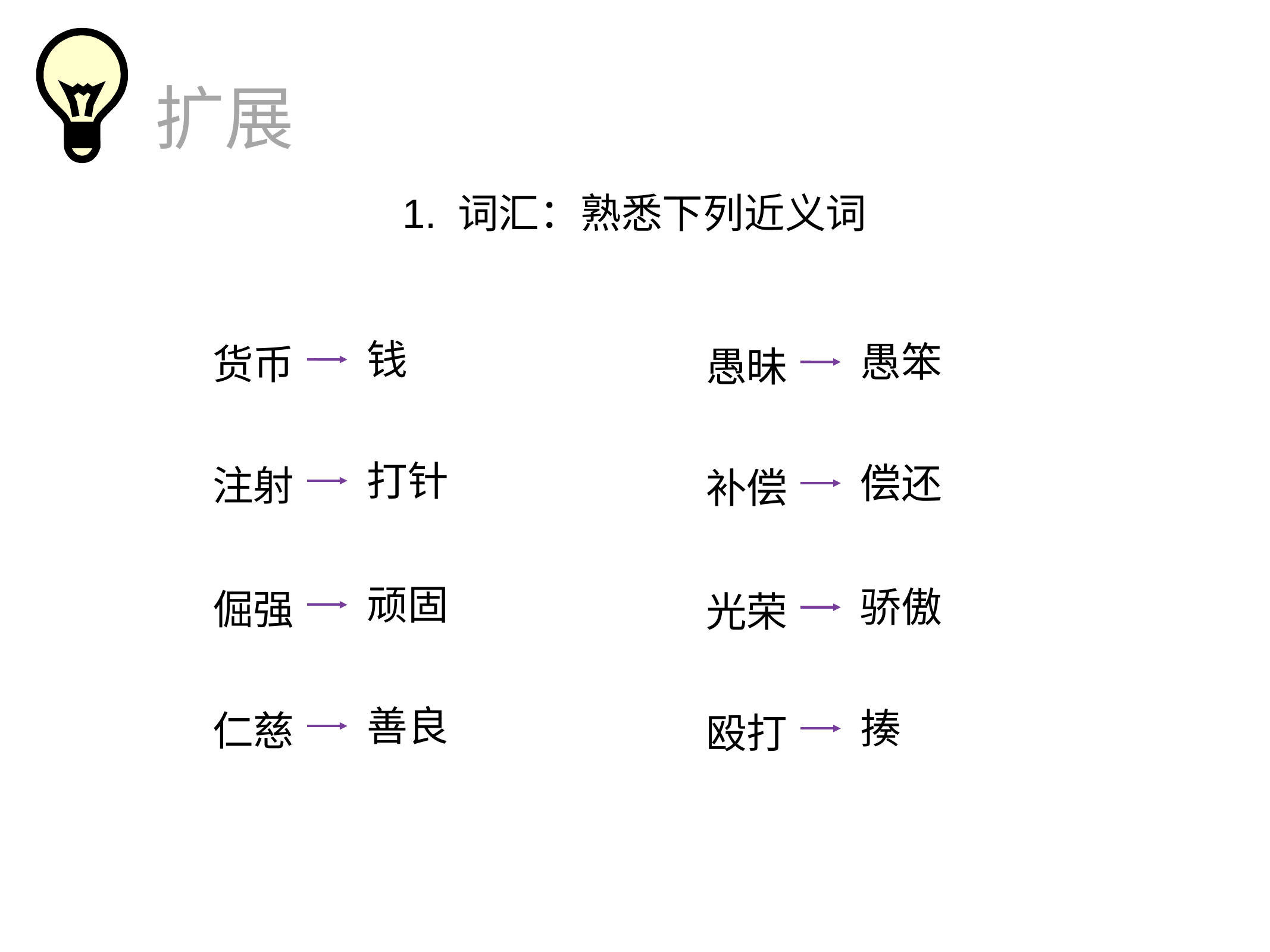

扩展
1. 词汇：熟悉下列近义词
货币
钱
愚昧
愚笨

注射
打针
补偿
偿还

倔强
顽固
光荣
骄傲

仁慈
善良
殴打
揍